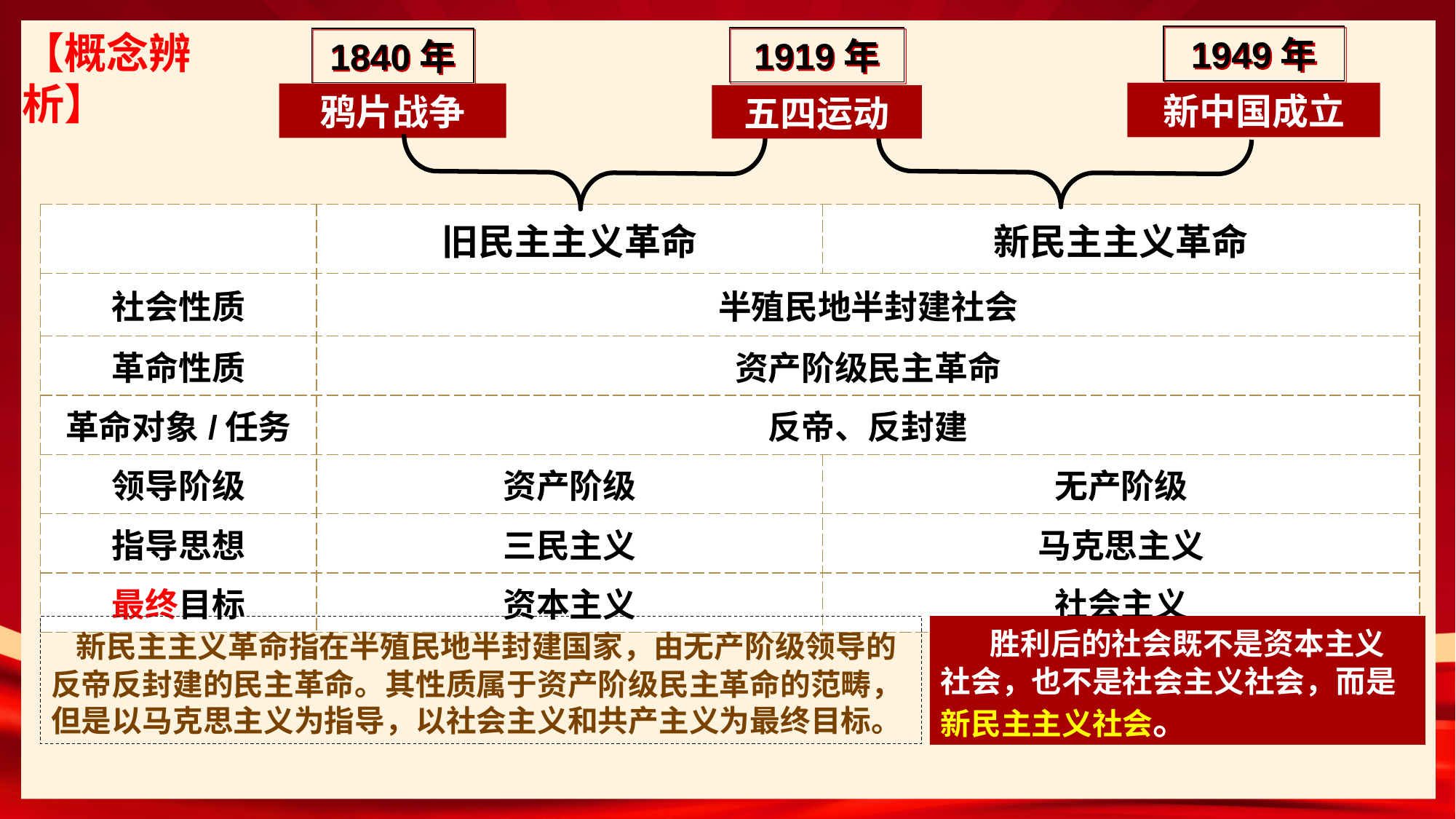

【概念辨析】

1949年
新中国成立
1919年
五四运动
1840年
鸦片战争

|  | 旧民主主义革命 | 新民主主义革命 |
| --- | --- | --- |
| 社会性质 | 半殖民地半封建社会 |  |
| 革命性质 | 资产阶级民主革命 |  |
| 革命对象/任务 | 反帝、反封建 |  |
| 领导阶级 | 资产阶级 | 无产阶级 |
| 指导思想 | 三民主义 | 马克思主义 |
| 最终目标 | 资本主义 | 社会主义 |
     胜利后的社会既不是资本主义社会，也不是社会主义社会，而是新民主主义社会。
  新民主主义革命指在半殖民地半封建国家，由无产阶级领导的反帝反封建的民主革命。其性质属于资产阶级民主革命的范畴，但是以马克思主义为指导，以社会主义和共产主义为最终目标。